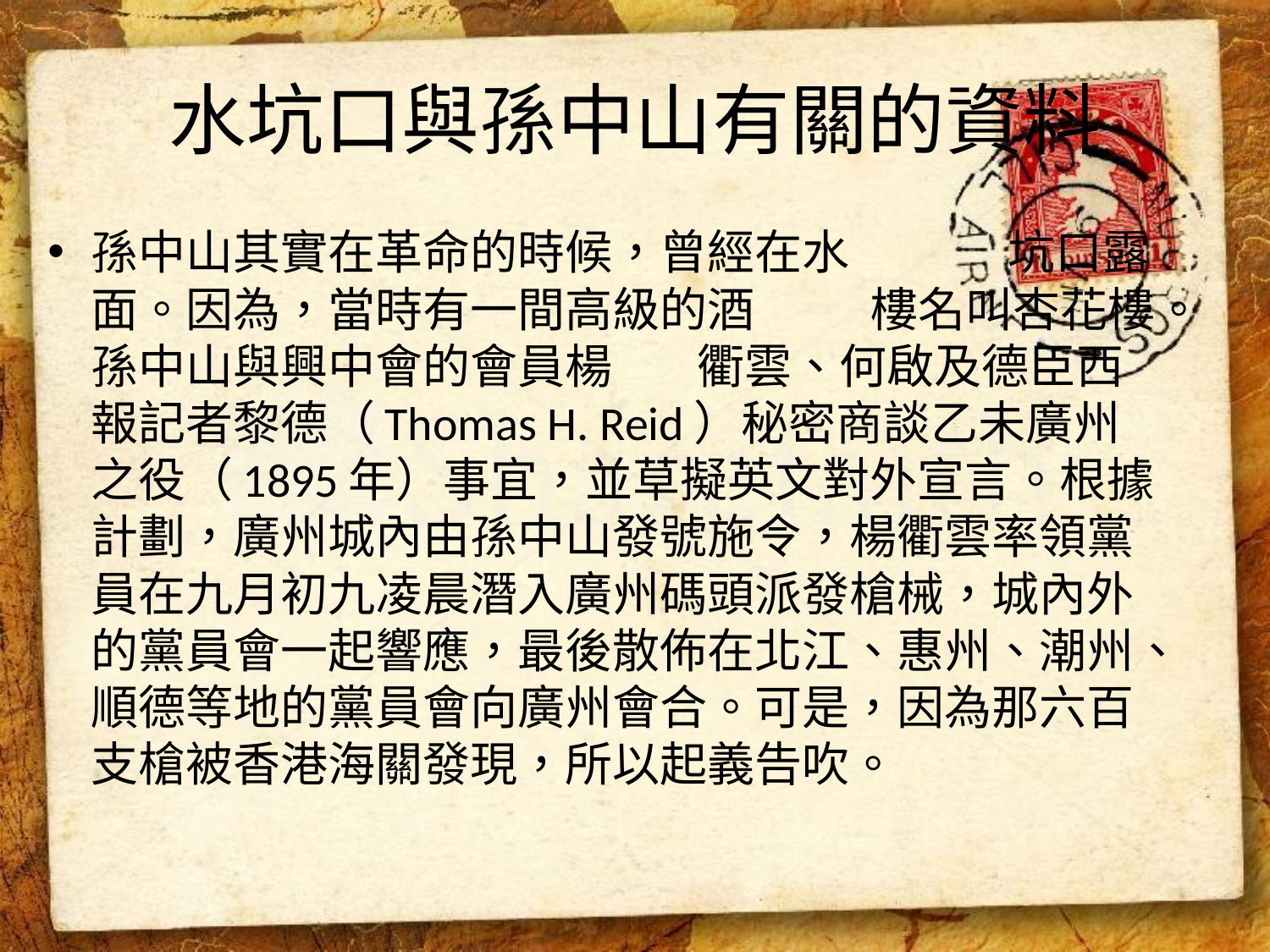

# 水坑口與孫中山有關的資料
孫中山其實在革命的時候，曾經在水               坑口露面。因為，當時有一間高級的酒           樓名叫杏花樓。孫中山與興中會的會員楊        衢雲、何啟及德臣西報記者黎德（Thomas H. Reid）秘密商談乙未廣州之役（1895年）事宜，並草擬英文對外宣言。根據計劃，廣州城內由孫中山發號施令，楊衢雲率領黨員在九月初九凌晨潛入廣州碼頭派發槍械，城內外的黨員會一起響應，最後散佈在北江、惠州、潮州、順德等地的黨員會向廣州會合。可是，因為那六百支槍被香港海關發現，所以起義告吹。